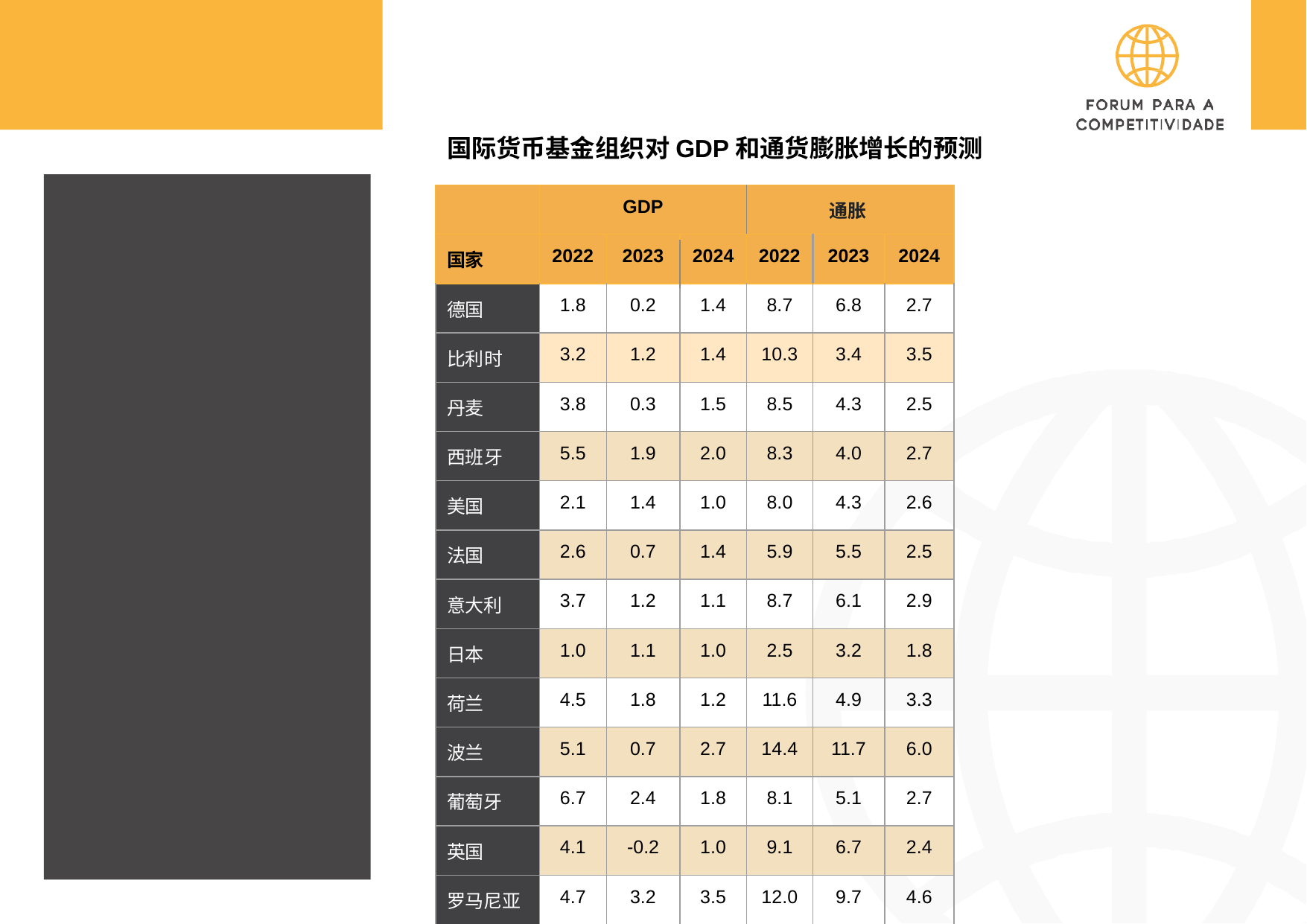

国际货币基金组织对GDP和通货膨胀增长的预测

|  | GDP |  |  | 通胀 |  |  |
| --- | --- | --- | --- | --- | --- | --- |
| 国家 | 2022 | 2023 | 2024 | 2022 | 2023 | 2024 |
| 德国 | 1.8 | 0.2 | 1.4 | 8.7 | 6.8 | 2.7 |
| 比利时 | 3.2 | 1.2 | 1.4 | 10.3 | 3.4 | 3.5 |
| 丹麦 | 3.8 | 0.3 | 1.5 | 8.5 | 4.3 | 2.5 |
| 西班牙 | 5.5 | 1.9 | 2.0 | 8.3 | 4.0 | 2.7 |
| 美国 | 2.1 | 1.4 | 1.0 | 8.0 | 4.3 | 2.6 |
| 法国 | 2.6 | 0.7 | 1.4 | 5.9 | 5.5 | 2.5 |
| 意大利 | 3.7 | 1.2 | 1.1 | 8.7 | 6.1 | 2.9 |
| 日本 | 1.0 | 1.1 | 1.0 | 2.5 | 3.2 | 1.8 |
| 荷兰 | 4.5 | 1.8 | 1.2 | 11.6 | 4.9 | 3.3 |
| 波兰 | 5.1 | 0.7 | 2.7 | 14.4 | 11.7 | 6.0 |
| 葡萄牙 | 6.7 | 2.4 | 1.8 | 8.1 | 5.1 | 2.7 |
| 英国 | 4.1 | -0.2 | 1.0 | 9.1 | 6.7 | 2.4 |
| 罗马尼亚 | 4.7 | 3.2 | 3.5 | 12.0 | 9.7 | 4.6 |
| 欧元区 | 3.5 | 1.1 | 1.6 | 8.4 | 5.8 | 2.8 |